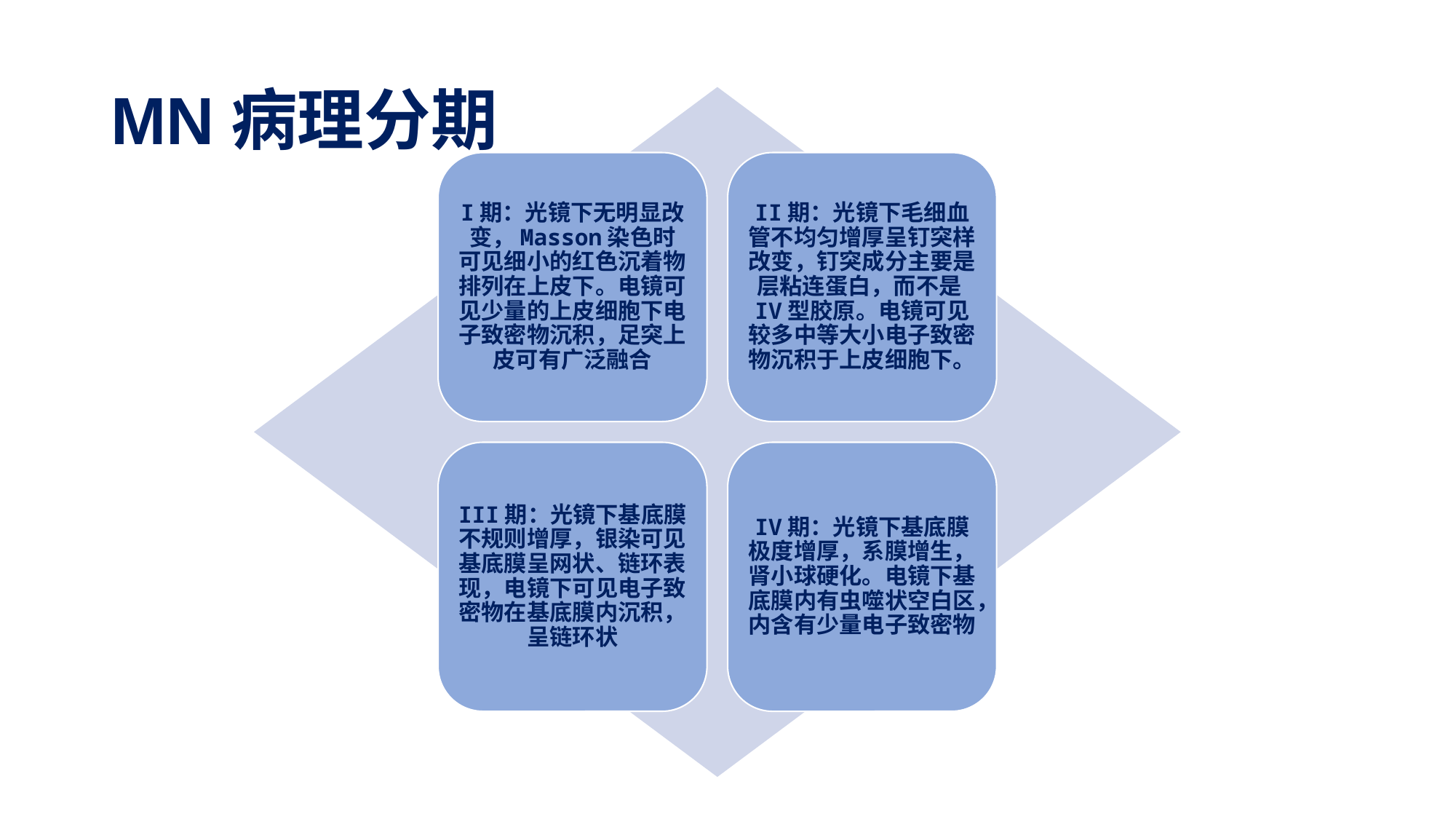

# MN病理分期
I期：光镜下无明显改变，Masson染色时可见细小的红色沉着物排列在上皮下。电镜可见少量的上皮细胞下电子致密物沉积，足突上皮可有广泛融合
II期：光镜下毛细血管不均匀增厚呈钉突样改变，钉突成分主要是层粘连蛋白，而不是IV型胶原。电镜可见较多中等大小电子致密物沉积于上皮细胞下。
III期：光镜下基底膜不规则增厚，银染可见基底膜呈网状、链环表现，电镜下可见电子致密物在基底膜内沉积，呈链环状
IV期：光镜下基底膜极度增厚，系膜增生，肾小球硬化。电镜下基底膜内有虫噬状空白区，内含有少量电子致密物